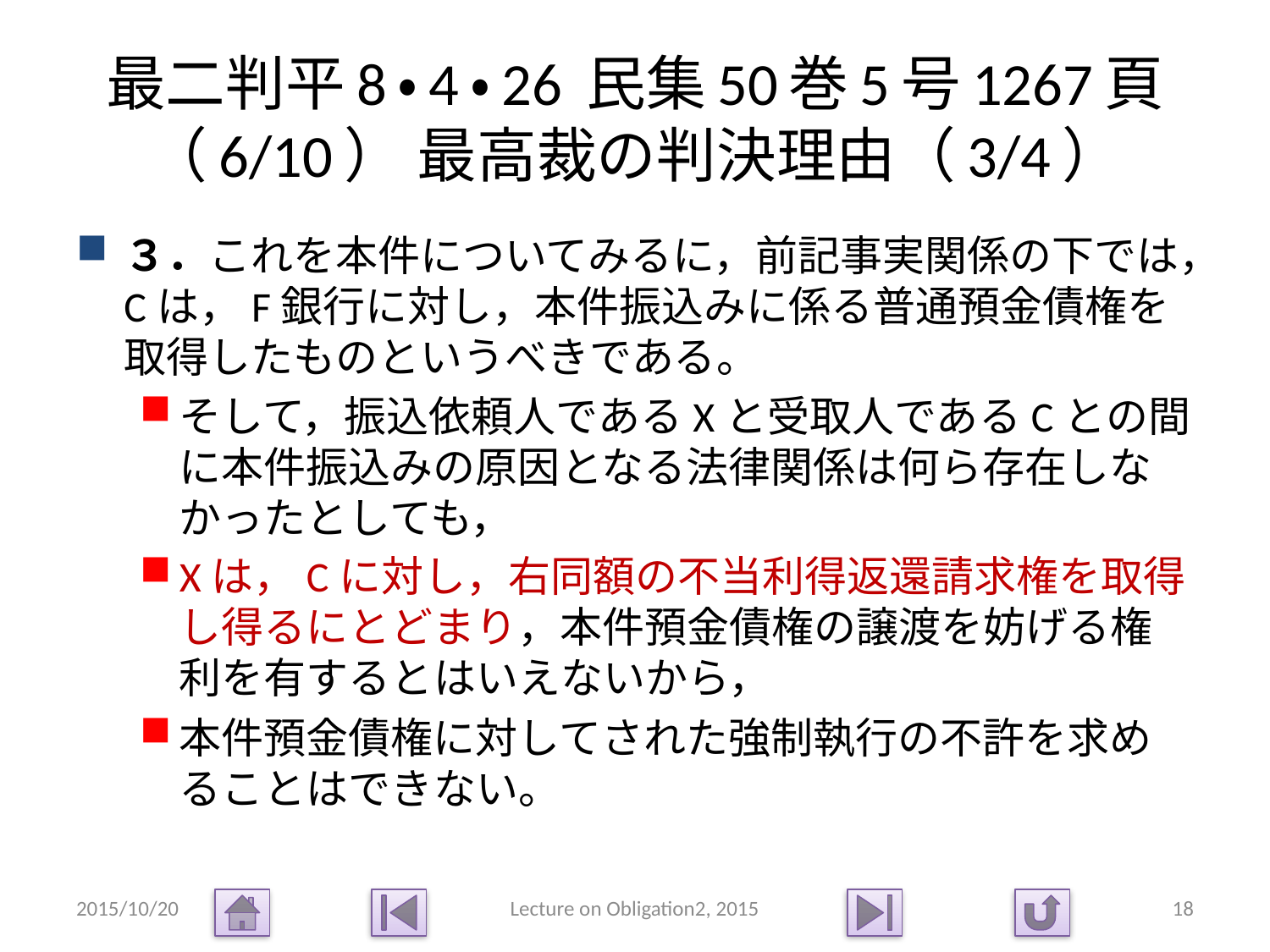

# 最二判平8・4・26 民集50巻5号1267頁（6/10） 最高裁の判決理由（3/4）
３．これを本件についてみるに，前記事実関係の下では，Cは，F銀行に対し，本件振込みに係る普通預金債権を取得したものというべきである。
そして，振込依頼人であるXと受取人であるCとの間に本件振込みの原因となる法律関係は何ら存在しなかったとしても，
Xは，Cに対し，右同額の不当利得返還請求権を取得し得るにとどまり，本件預金債権の譲渡を妨げる権利を有するとはいえないから，
本件預金債権に対してされた強制執行の不許を求めることはできない。
2015/10/20
Lecture on Obligation2, 2015
18